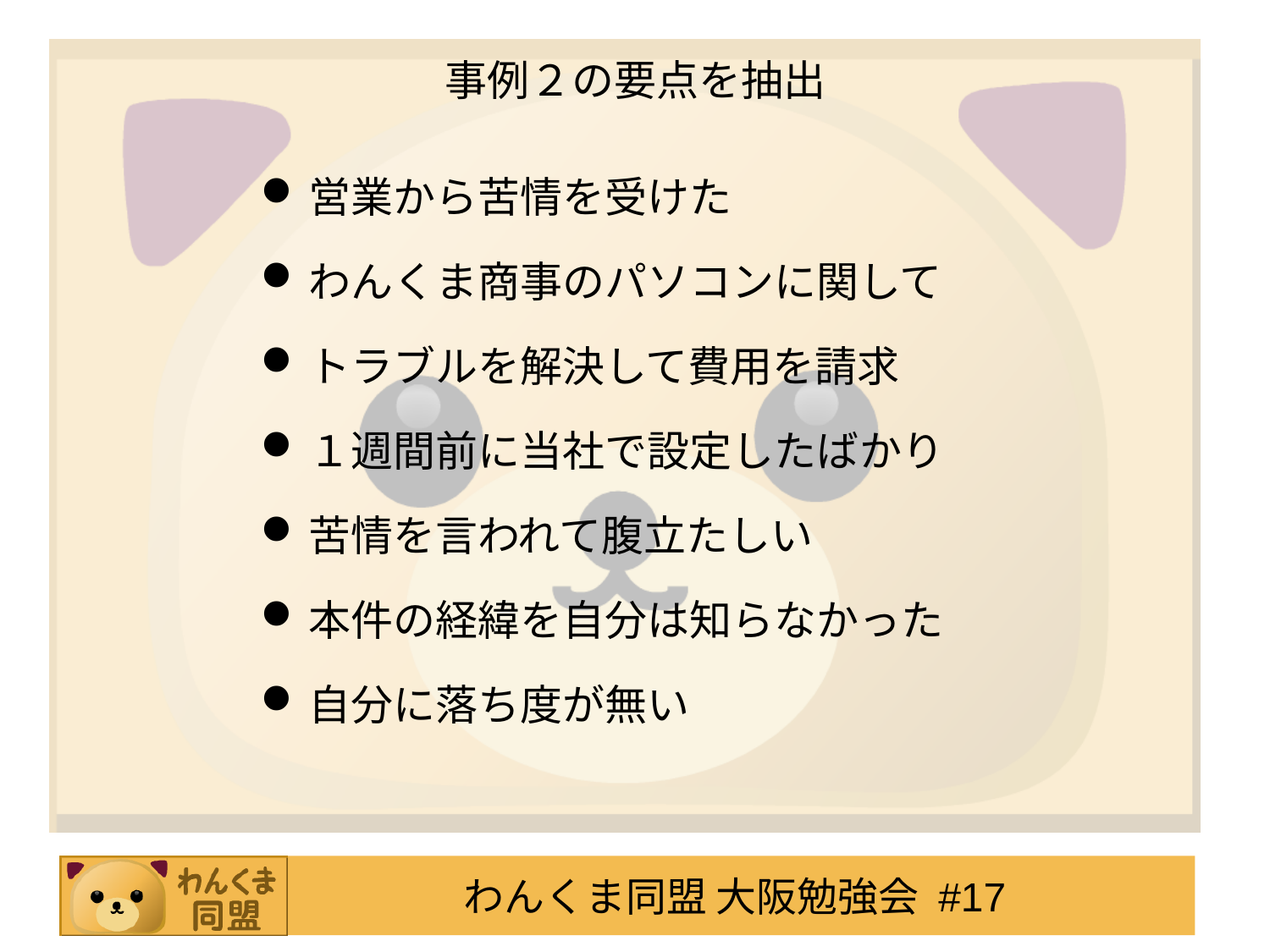

# 事例２の要点を抽出
営業から苦情を受けた
わんくま商事のパソコンに関して
トラブルを解決して費用を請求
１週間前に当社で設定したばかり
苦情を言われて腹立たしい
本件の経緯を自分は知らなかった
自分に落ち度が無い